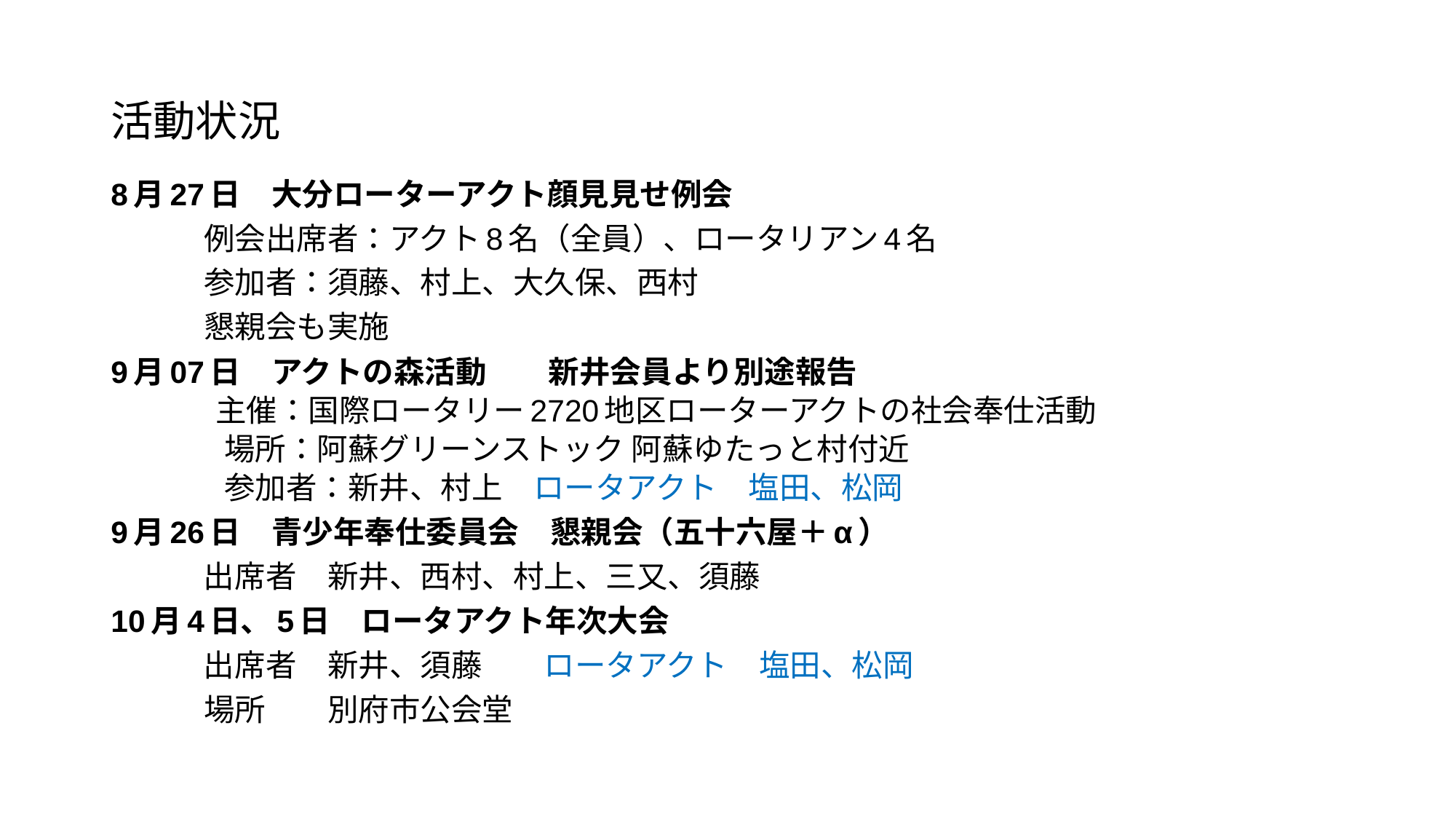

# 活動状況
8月27日　大分ローターアクト顔見見せ例会
　　　例会出席者：アクト8名（全員）、ロータリアン4名
　　　参加者：須藤、村上、大久保、西村
　　　懇親会も実施
9月07日　アクトの森活動　　新井会員より別途報告
　　主催：国際ロータリー2720地区ローターアクトの社会奉仕活動
　　場所：阿蘇グリーンストック 阿蘇ゆたっと村付近
　　参加者：新井、村上　ロータアクト　塩田、松岡
9月26日　青少年奉仕委員会　懇親会（五十六屋＋α）
　　　出席者　新井、西村、村上、三又、須藤
10月4日、5日　ロータアクト年次大会
　　　出席者　新井、須藤　　ロータアクト　塩田、松岡
　　　場所　　別府市公会堂